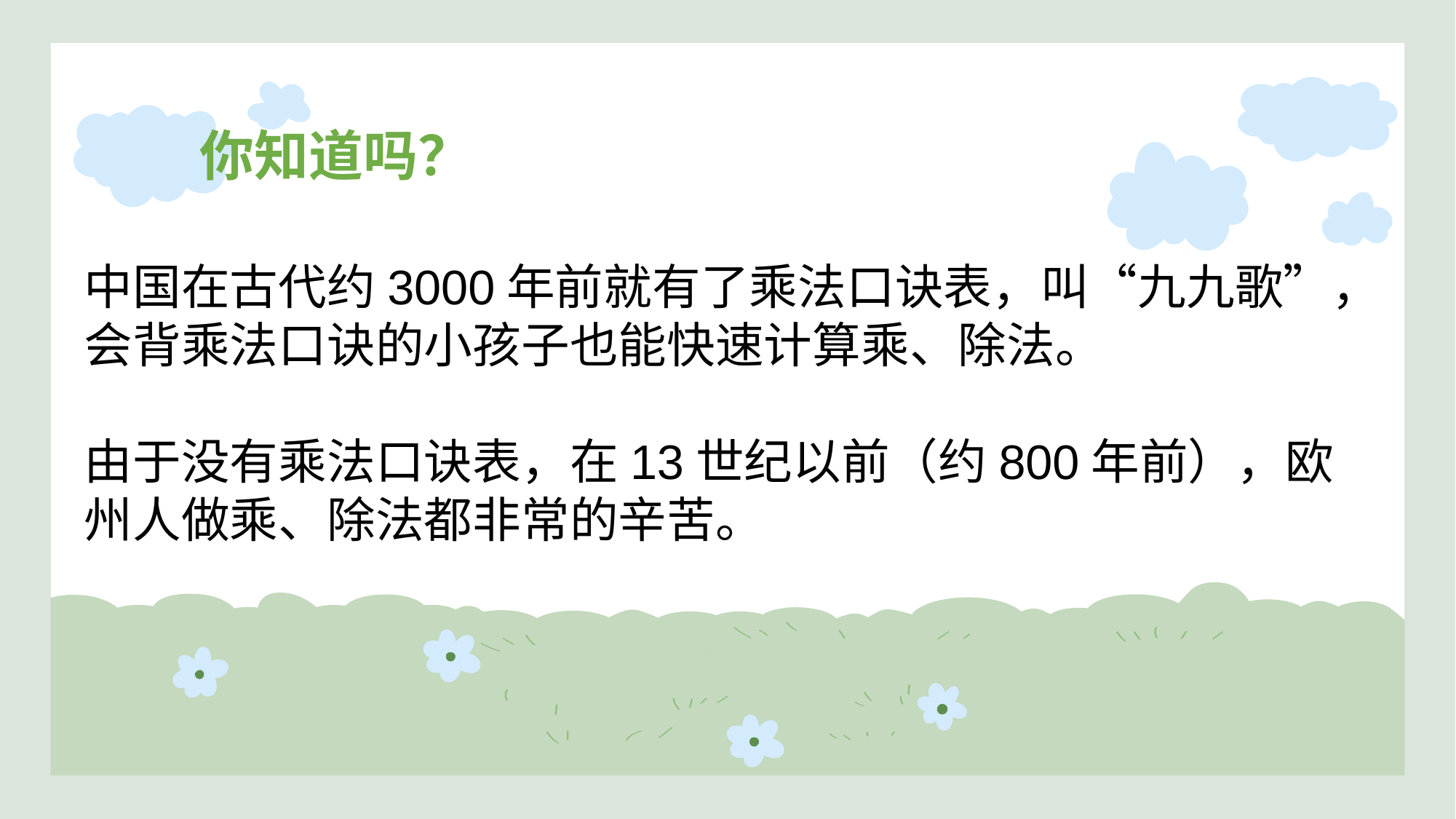

你知道吗？
中国在古代约3000年前就有了乘法口诀表，叫“九九歌”，会背乘法口诀的小孩子也能快速计算乘、除法。

由于没有乘法口诀表，在13世纪以前（约800年前），欧州人做乘、除法都非常的辛苦。